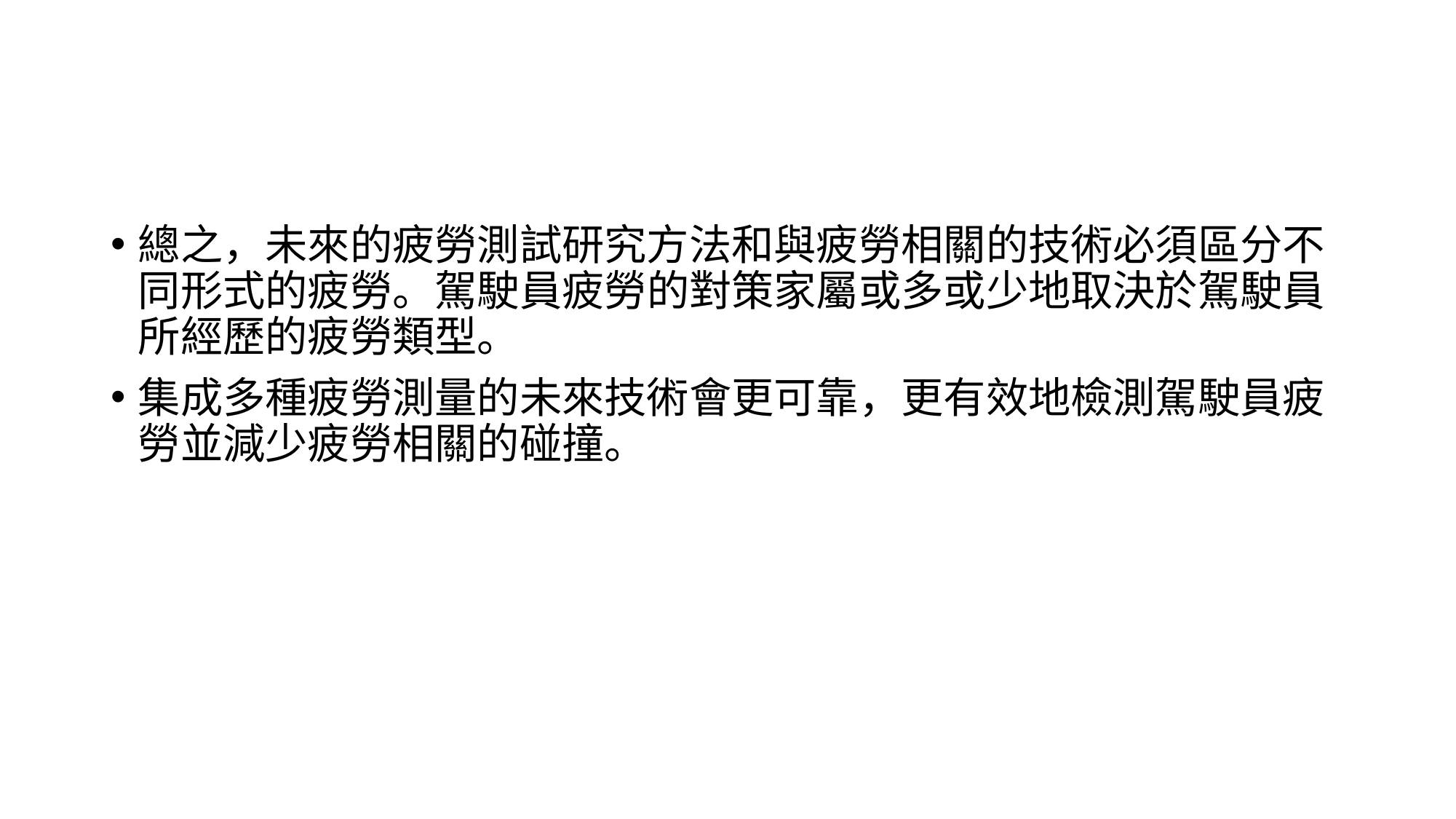

#
總之，未來的疲勞測試研究方法和與疲勞相關的技術必須區分不同形式的疲勞。駕駛員疲勞的對策家屬或多或少地取決於駕駛員所經歷的疲勞類型。
集成多種疲勞測量的未來技術會更可靠，更有效地檢測駕駛員疲勞並減少疲勞相關的碰撞。